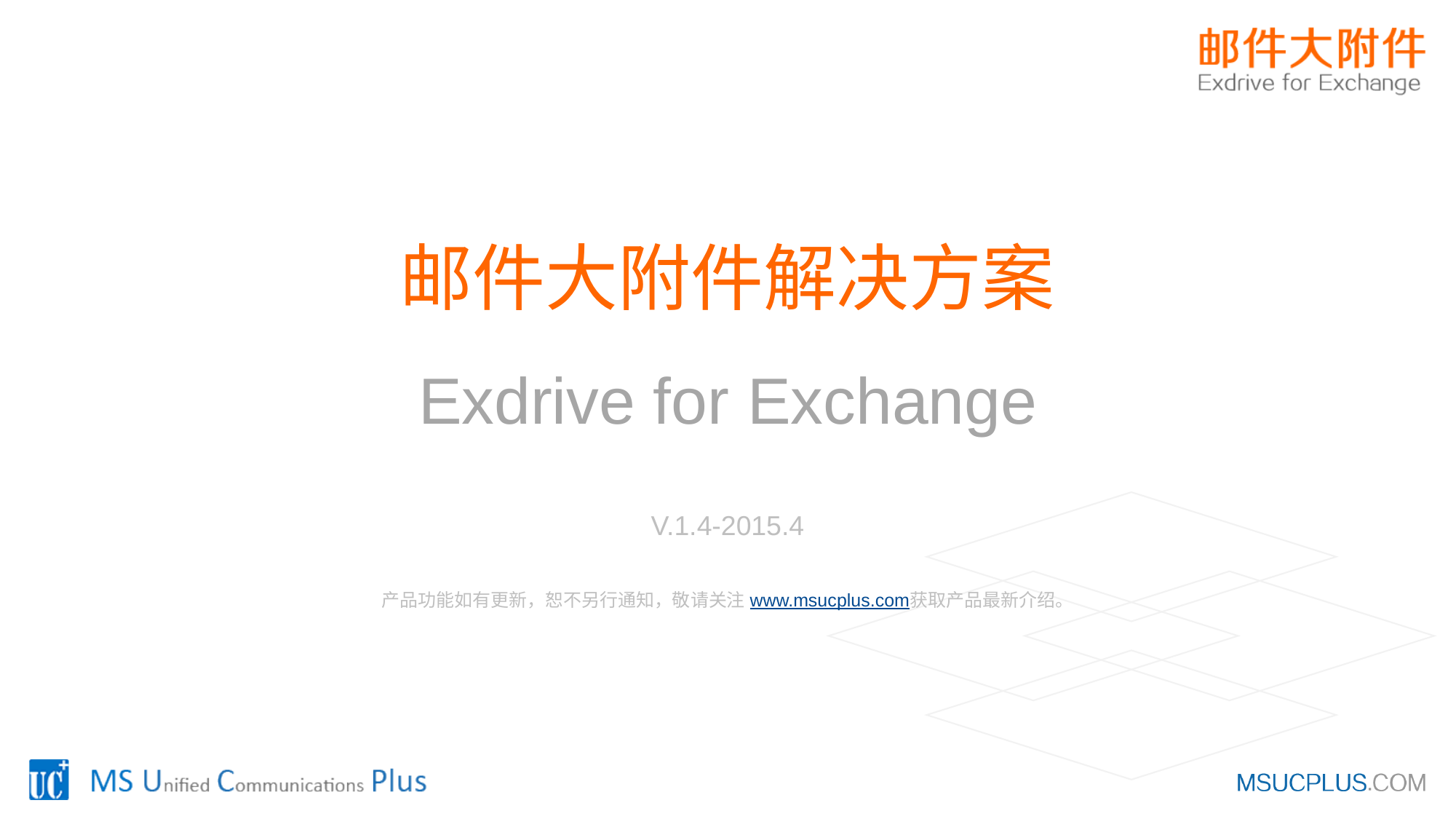

邮件大附件解决方案
Exdrive for Exchange

V.1.4-2015.4
产品功能如有更新，恕不另行通知，敬请关注www.msucplus.com获取产品最新介绍。